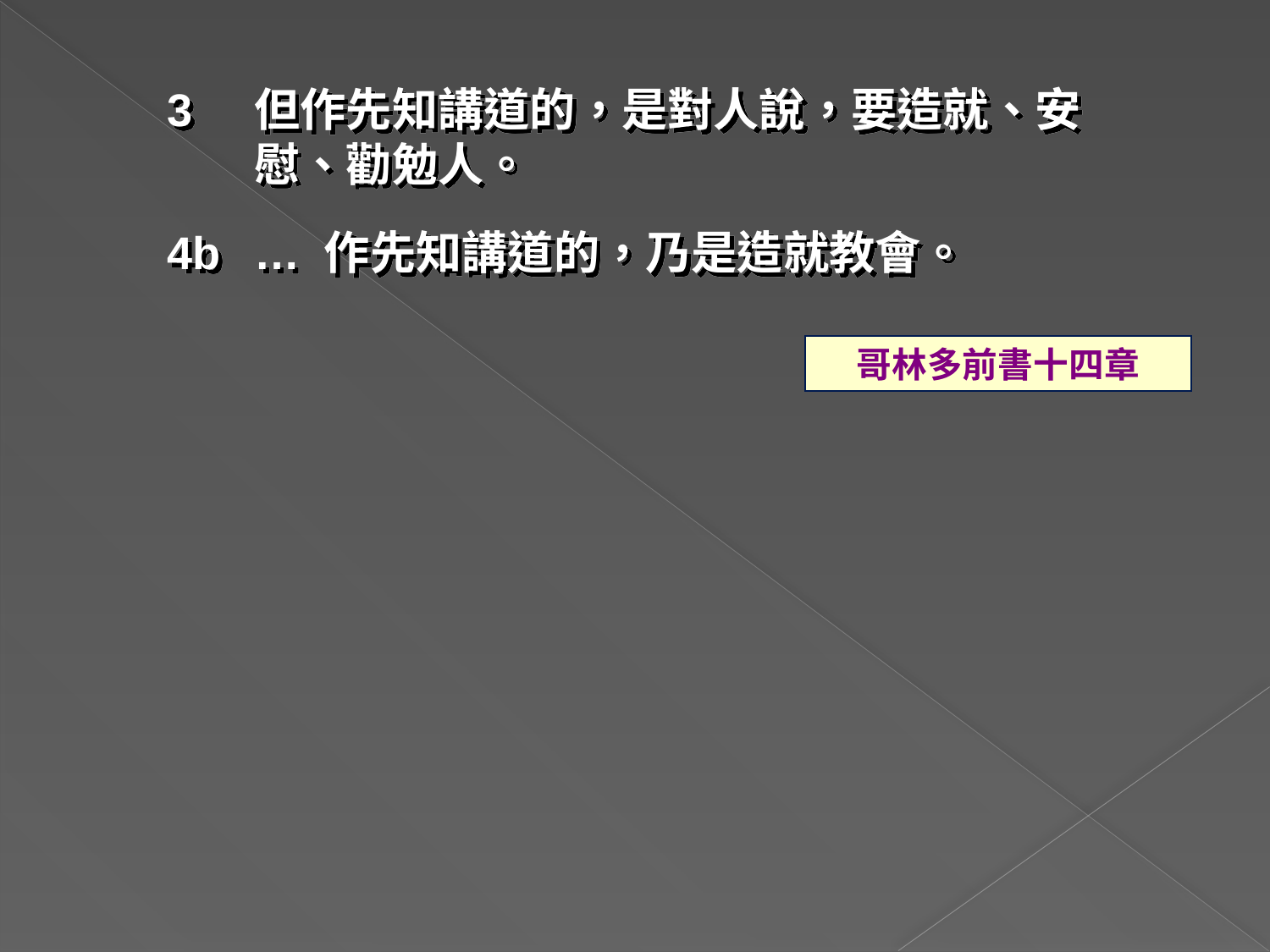

3	但作先知講道的，是對人說，要造就、安慰、勸勉人。
4b	… 作先知講道的，乃是造就教會。
哥林多前書十四章